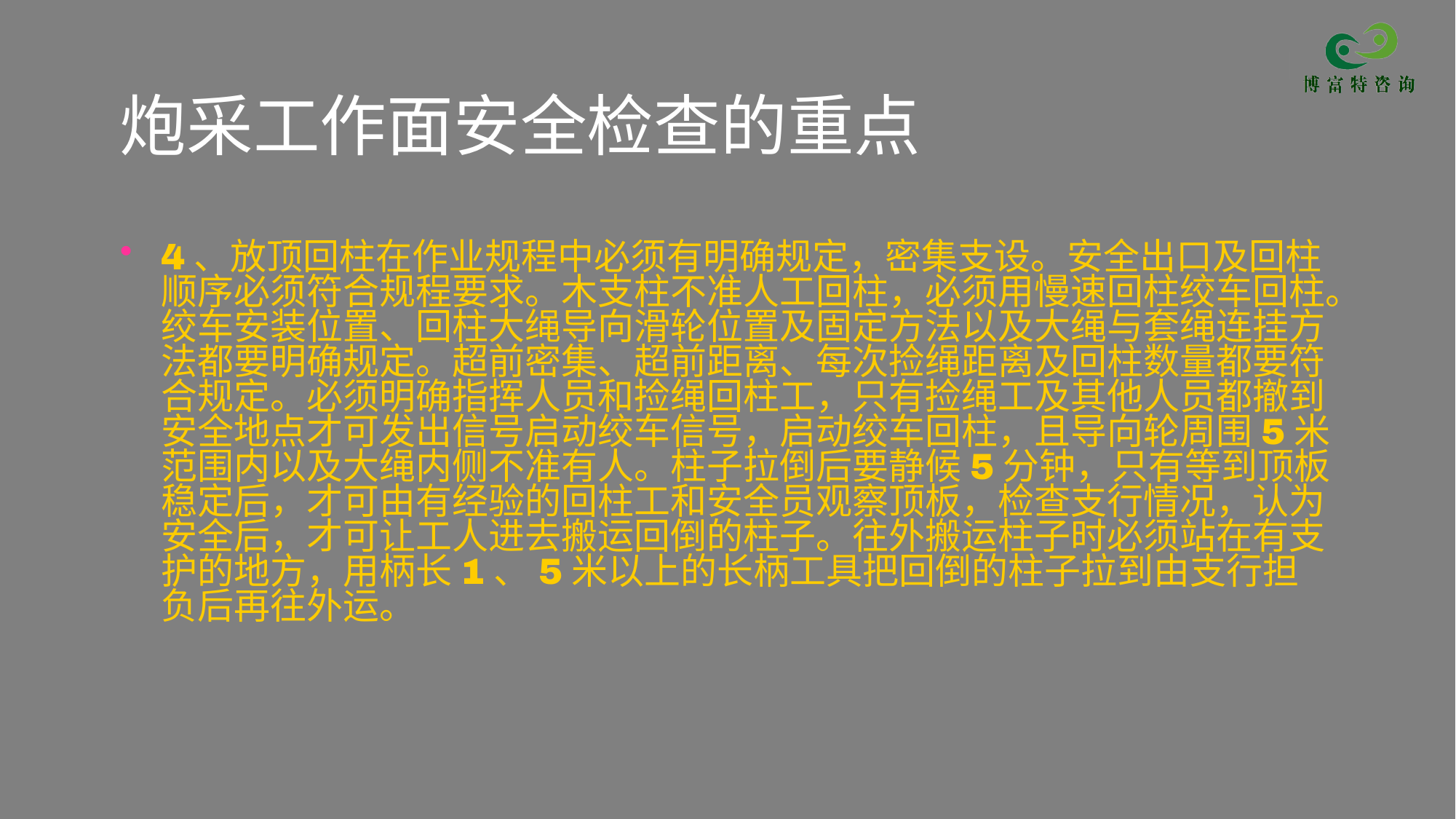

# 炮采工作面安全检查的重点
4、放顶回柱在作业规程中必须有明确规定，密集支设。安全出口及回柱顺序必须符合规程要求。木支柱不准人工回柱，必须用慢速回柱绞车回柱。绞车安装位置、回柱大绳导向滑轮位置及固定方法以及大绳与套绳连挂方法都要明确规定。超前密集、超前距离、每次捡绳距离及回柱数量都要符合规定。必须明确指挥人员和捡绳回柱工，只有捡绳工及其他人员都撤到安全地点才可发出信号启动绞车信号，启动绞车回柱，且导向轮周围5米范围内以及大绳内侧不准有人。柱子拉倒后要静候5分钟，只有等到顶板稳定后，才可由有经验的回柱工和安全员观察顶板，检查支行情况，认为安全后，才可让工人进去搬运回倒的柱子。往外搬运柱子时必须站在有支护的地方，用柄长1、5米以上的长柄工具把回倒的柱子拉到由支行担负后再往外运。